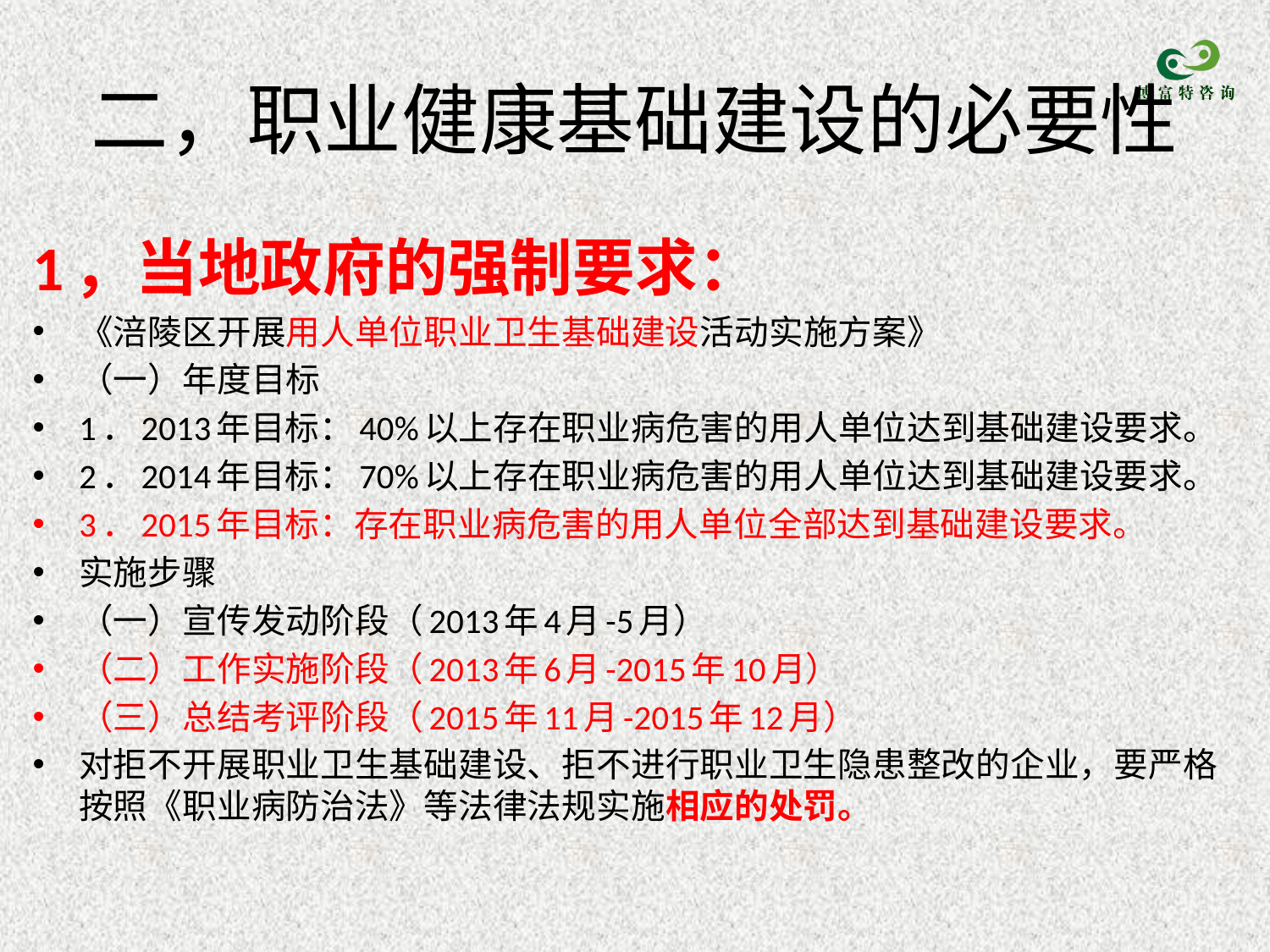

# 二，职业健康基础建设的必要性
1，当地政府的强制要求：
《涪陵区开展用人单位职业卫生基础建设活动实施方案》
（一）年度目标
1．2013年目标：40%以上存在职业病危害的用人单位达到基础建设要求。
2．2014年目标：70%以上存在职业病危害的用人单位达到基础建设要求。
3．2015年目标：存在职业病危害的用人单位全部达到基础建设要求。
实施步骤
（一）宣传发动阶段（2013年4月-5月）
（二）工作实施阶段（2013年6月-2015年10月）
（三）总结考评阶段（2015年11月-2015年12月）
对拒不开展职业卫生基础建设、拒不进行职业卫生隐患整改的企业，要严格按照《职业病防治法》等法律法规实施相应的处罚。